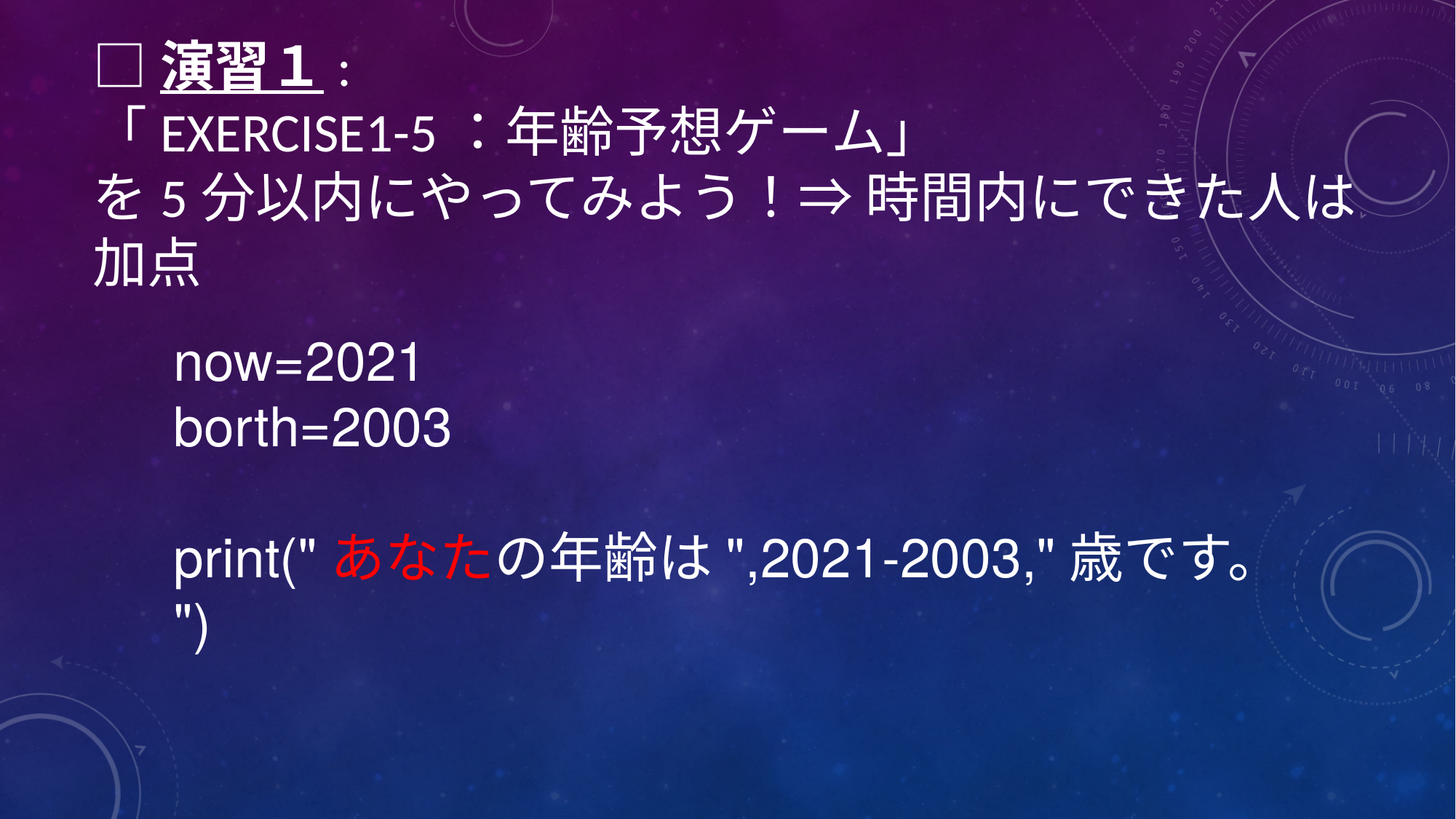

# □演習１: 「Exercise1-5：年齢予想ゲーム」 を5分以内にやってみよう！⇒ 時間内にできた人は加点
now=2021
borth=2003
print("あなたの年齢は",2021-2003,"歳です。")